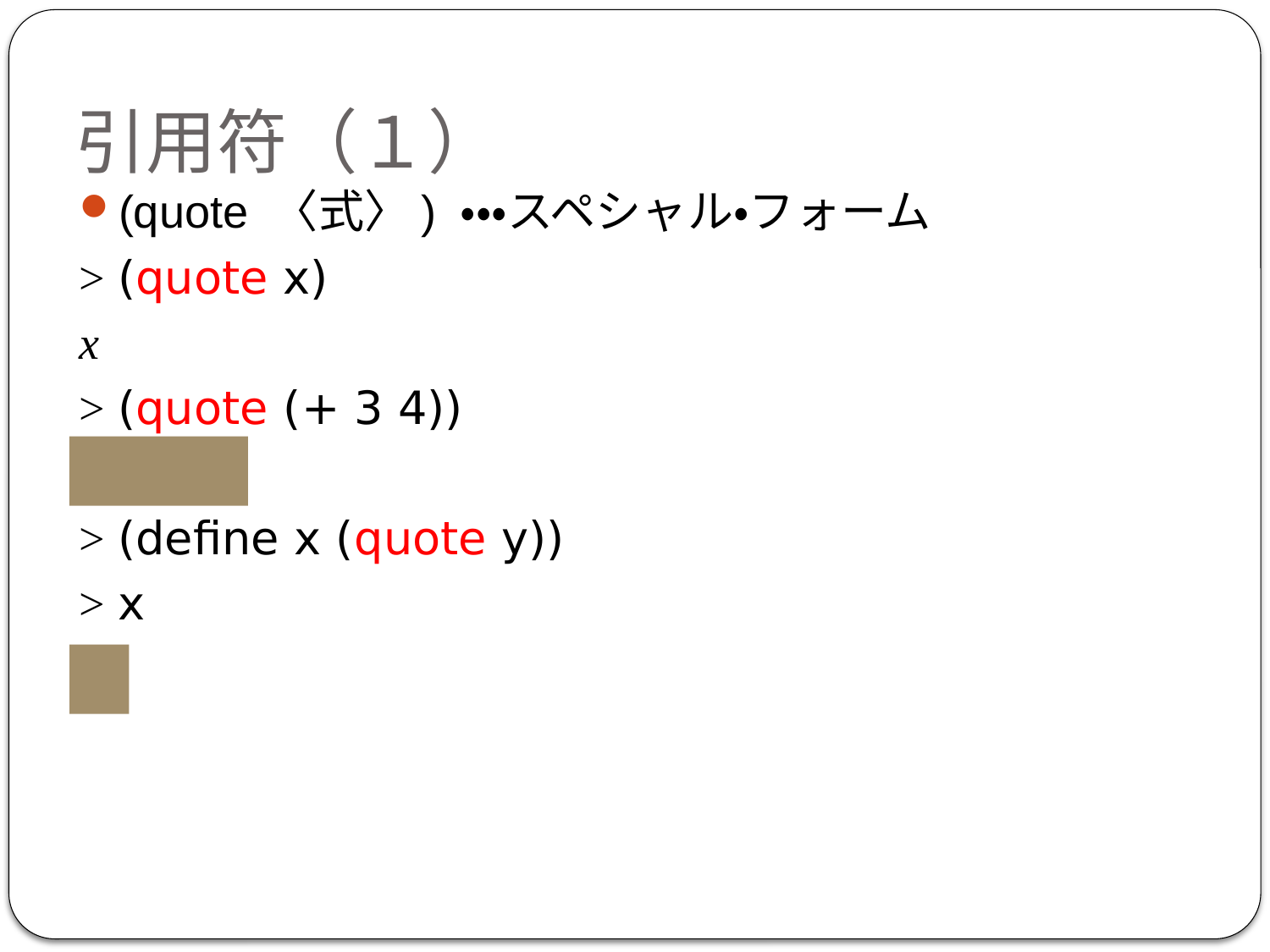

引用符（１）
(quote 〈式〉) ・・・スペシャル・フォーム
> (quote x)
x
> (quote (+ 3 4))
(+ 3 4)
> (define x (quote y))
> x
y